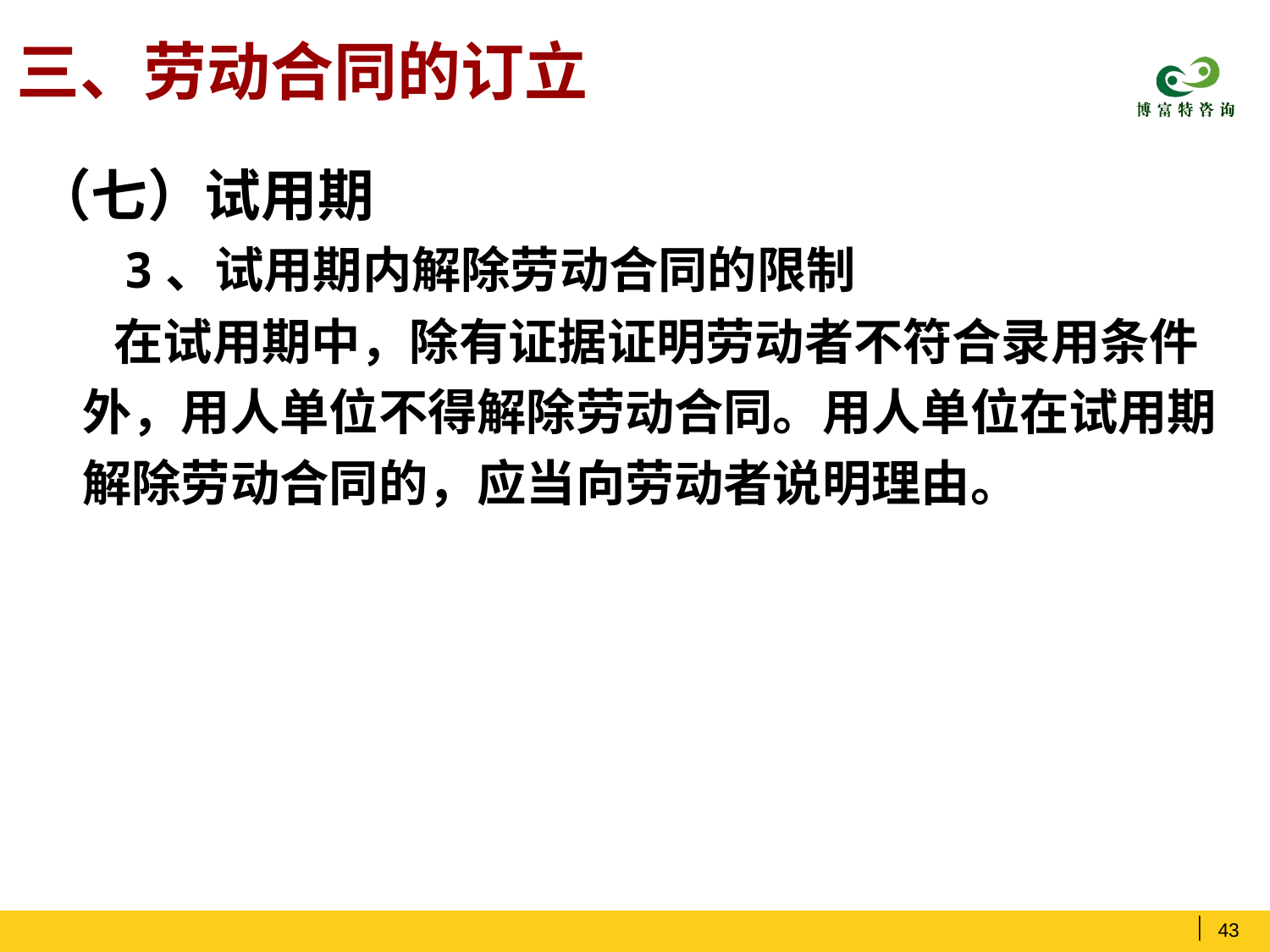

# 三、劳动合同的订立
（七）试用期
   3、试用期内解除劳动合同的限制
      在试用期中，除有证据证明劳动者不符合录用条件外，用人单位不得解除劳动合同。用人单位在试用期解除劳动合同的，应当向劳动者说明理由。